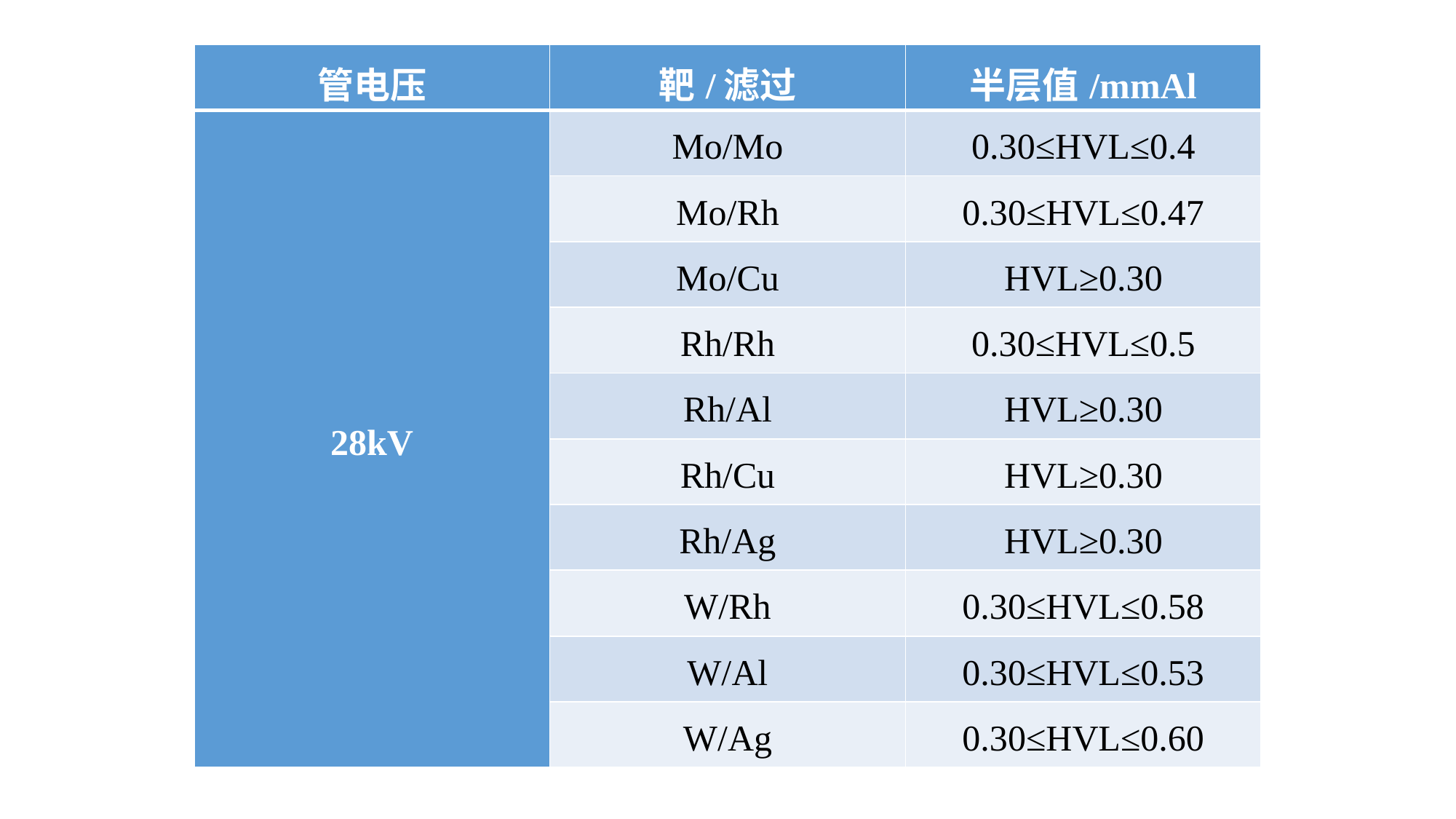

#
| 管电压 | 靶/滤过 | 半层值/mmAl |
| --- | --- | --- |
| 28kV | Mo/Mo | 0.30≤HVL≤0.4 |
|  | Mo/Rh | 0.30≤HVL≤0.47 |
|  | Mo/Cu | HVL≥0.30 |
|  | Rh/Rh | 0.30≤HVL≤0.5 |
|  | Rh/Al | HVL≥0.30 |
|  | Rh/Cu | HVL≥0.30 |
|  | Rh/Ag | HVL≥0.30 |
|  | W/Rh | 0.30≤HVL≤0.58 |
|  | W/Al | 0.30≤HVL≤0.53 |
|  | W/Ag | 0.30≤HVL≤0.60 |